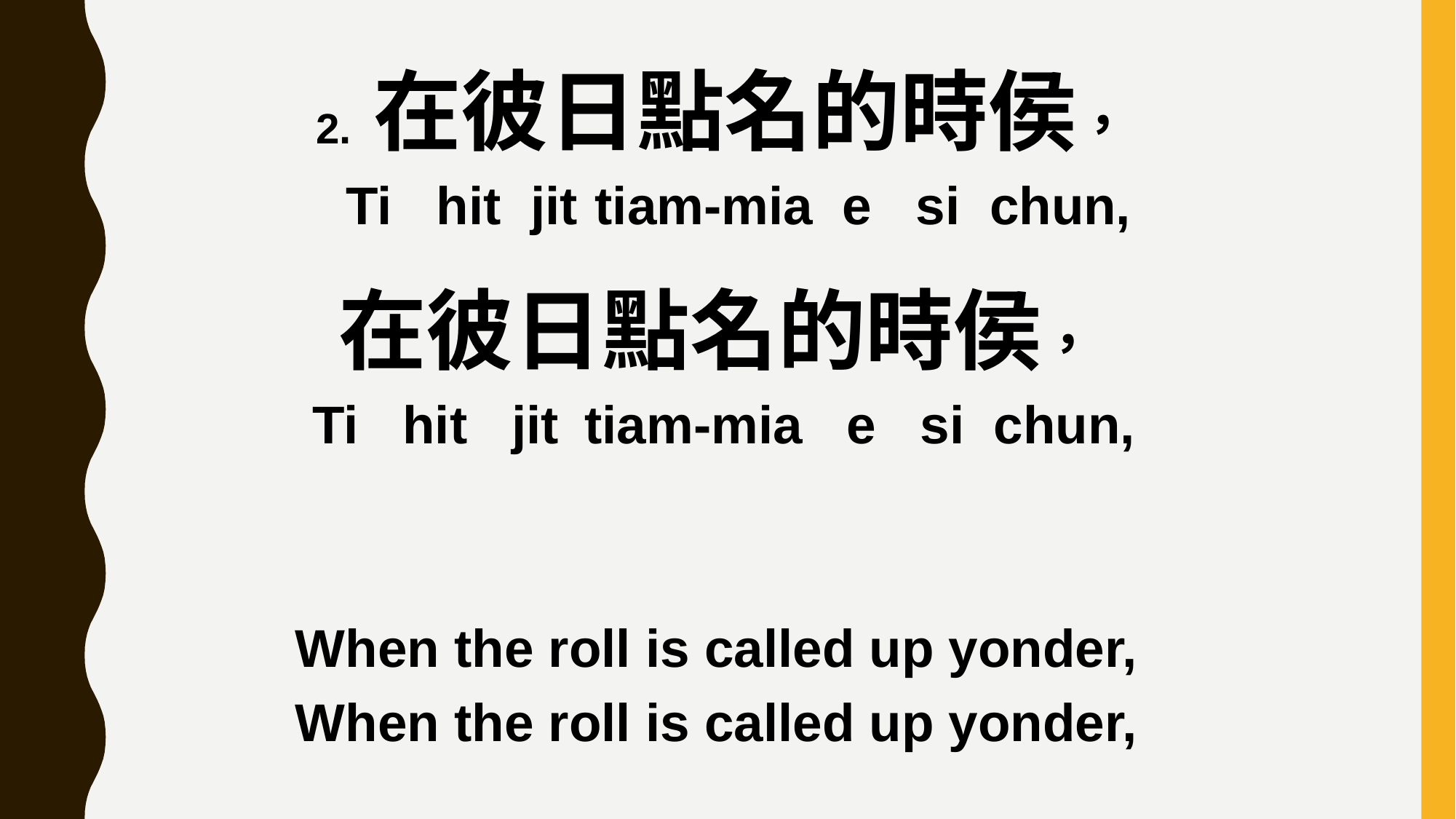

2. 在彼日點名的時侯，
   Ti   hit  jit  tiam-mia  e   si  chun,

在彼日點名的時侯，
 Ti   hit   jit   tiam-mia   e   si  chun,

When the roll is called up yonder,
When the roll is called up yonder,